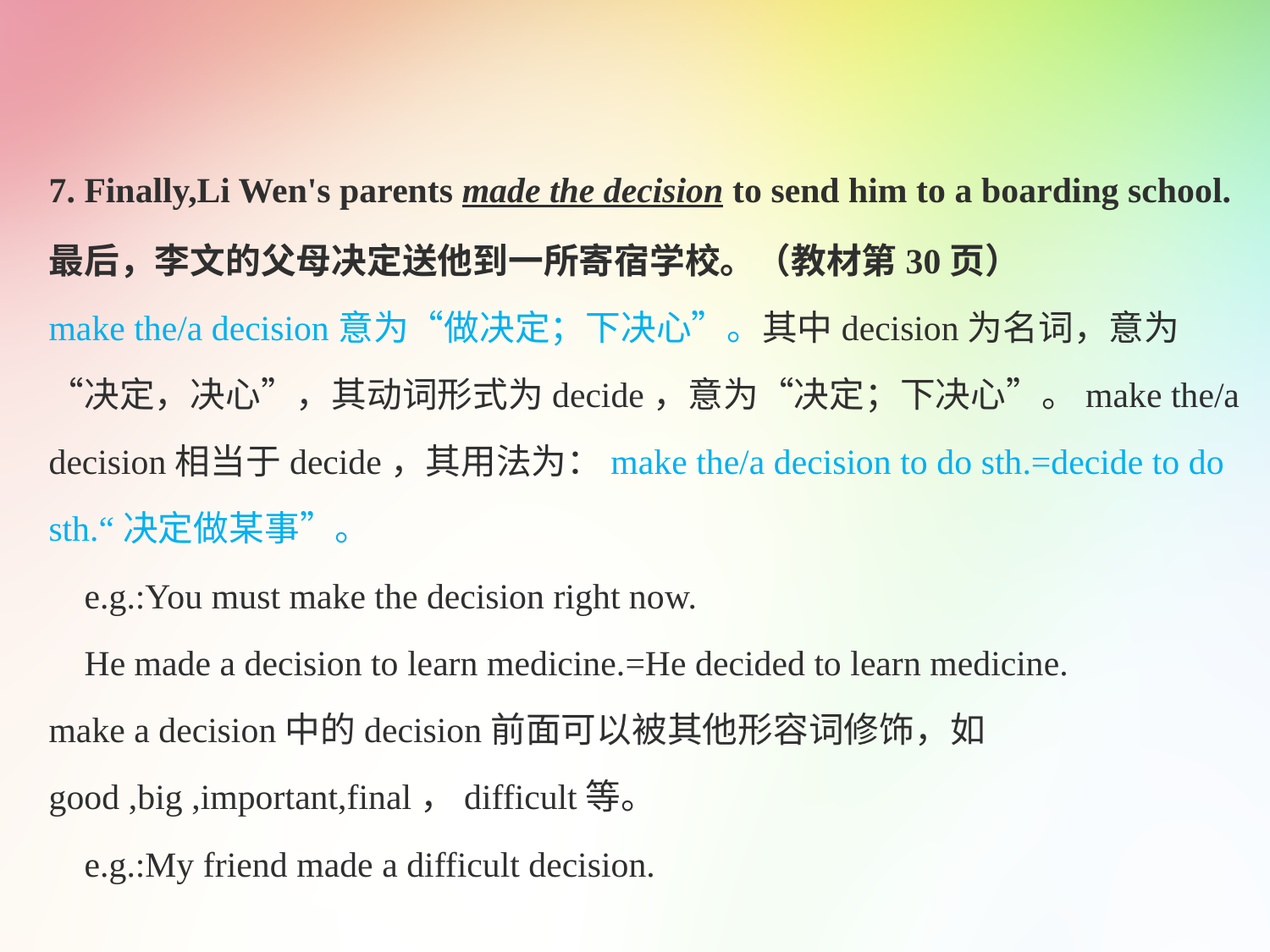

7. Finally,Li Wen's parents made the decision to send him to a boarding school. 最后，李文的父母决定送他到一所寄宿学校。（教材第30页）
make the/a decision意为“做决定；下决心”。其中decision为名词，意为“决定，决心”，其动词形式为decide，意为“决定；下决心”。make the/a decision相当于decide，其用法为：make the/a decision to do sth.=decide to do sth.“决定做某事”。
    e.g.:You must make the decision right now.
    He made a decision to learn medicine.=He decided to learn medicine.
make a decision中的decision前面可以被其他形容词修饰，如good ,big ,important,final，difficult等。
    e.g.:My friend made a difficult decision.